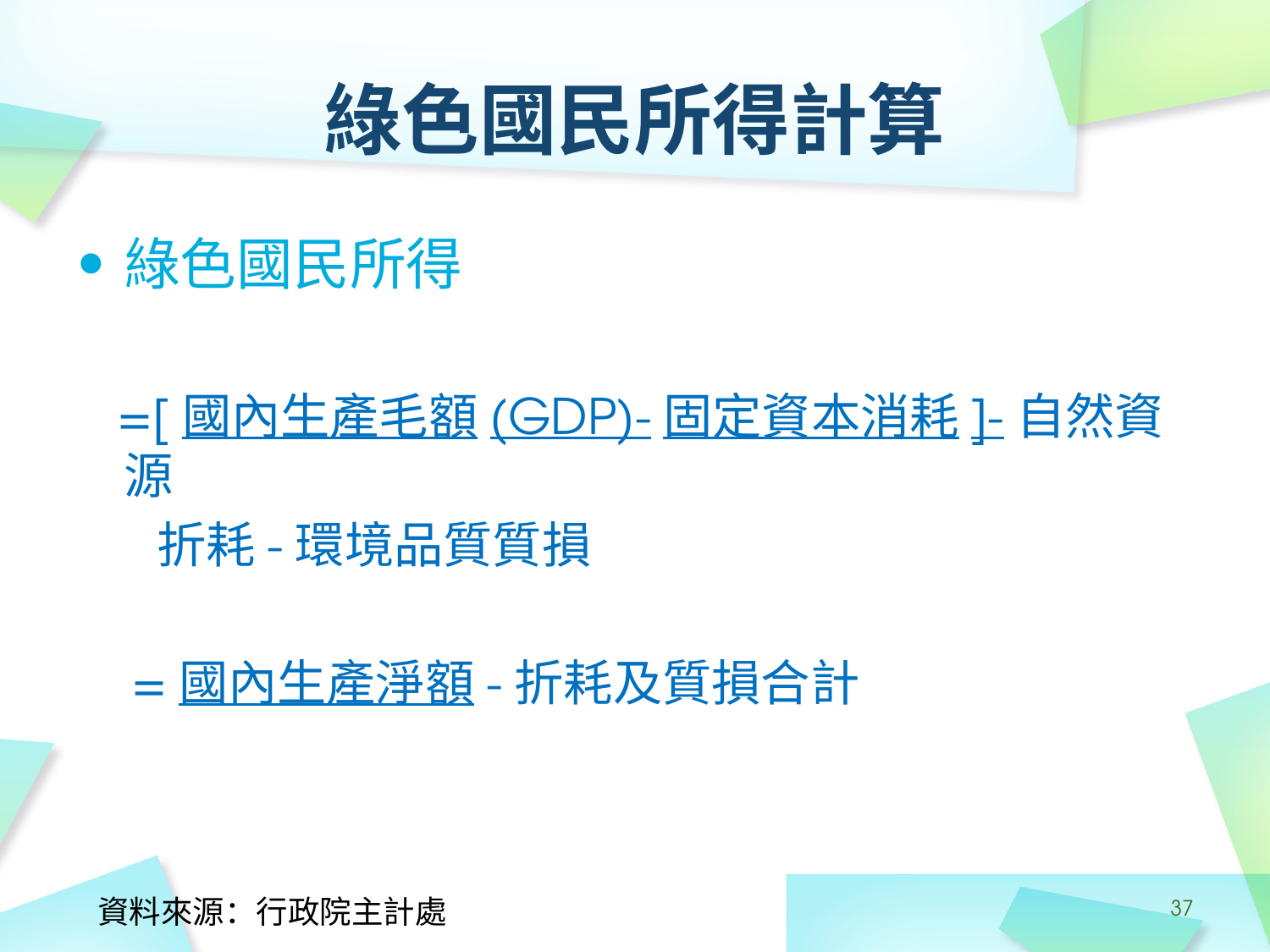

# 綠色國民所得計算
綠色國民所得

   =[國內生產毛額(GDP)-固定資本消耗]-自然資源
     折耗-環境品質質損

    =國內生產淨額-折耗及質損合計
37
資料來源：行政院主計處